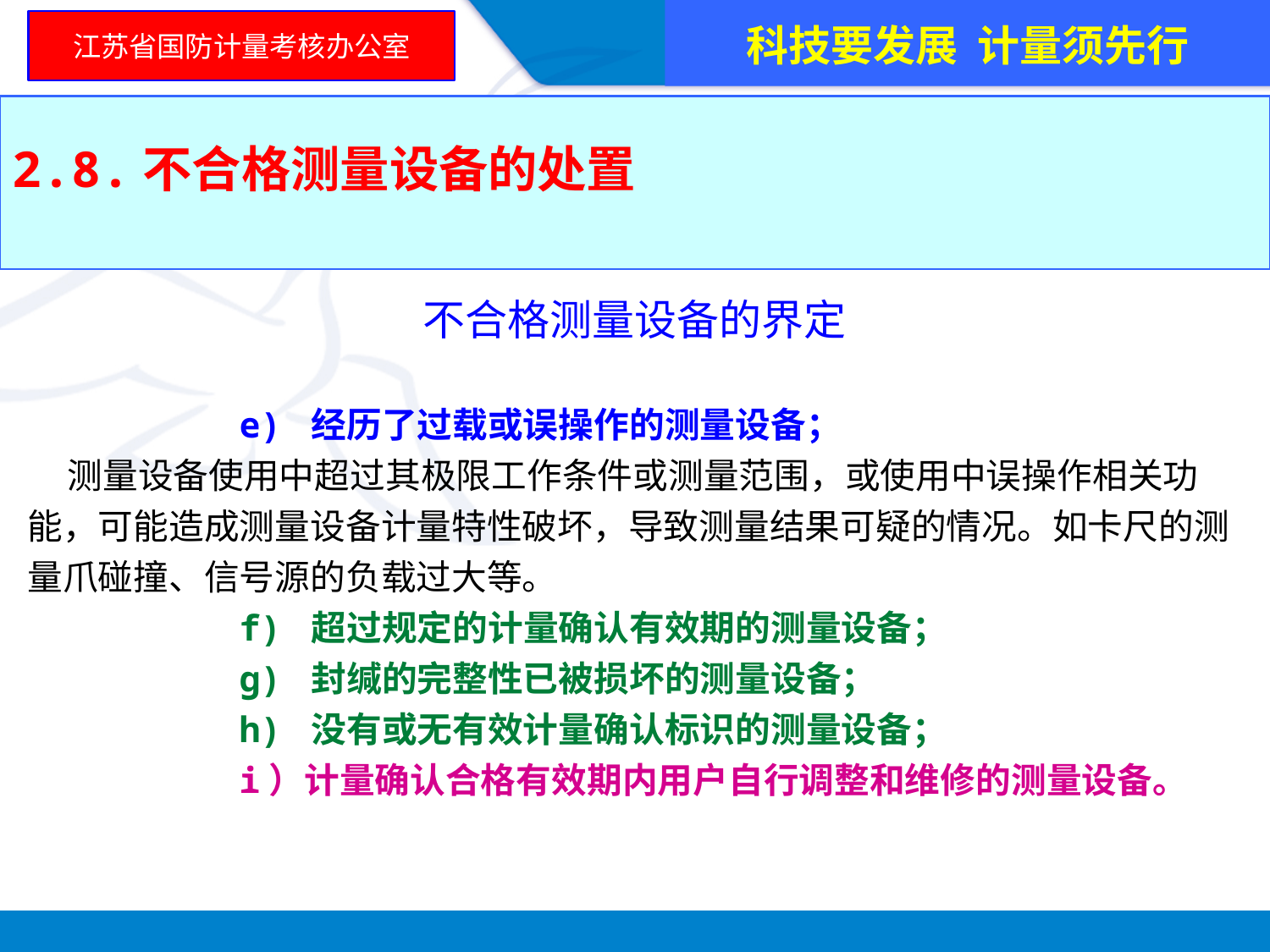

科技要发展  计量须先行
江苏省国防计量考核办公室
2.8.不合格测量设备的处置

不合格测量设备的界定

          e) 经历了过载或误操作的测量设备；
    测量设备使用中超过其极限工作条件或测量范围，或使用中误操作相关功能，可能造成测量设备计量特性破坏，导致测量结果可疑的情况。如卡尺的测量爪碰撞、信号源的负载过大等。
          f) 超过规定的计量确认有效期的测量设备；
          g) 封缄的完整性已被损坏的测量设备；
          h) 没有或无有效计量确认标识的测量设备；
          i）计量确认合格有效期内用户自行调整和维修的测量设备。